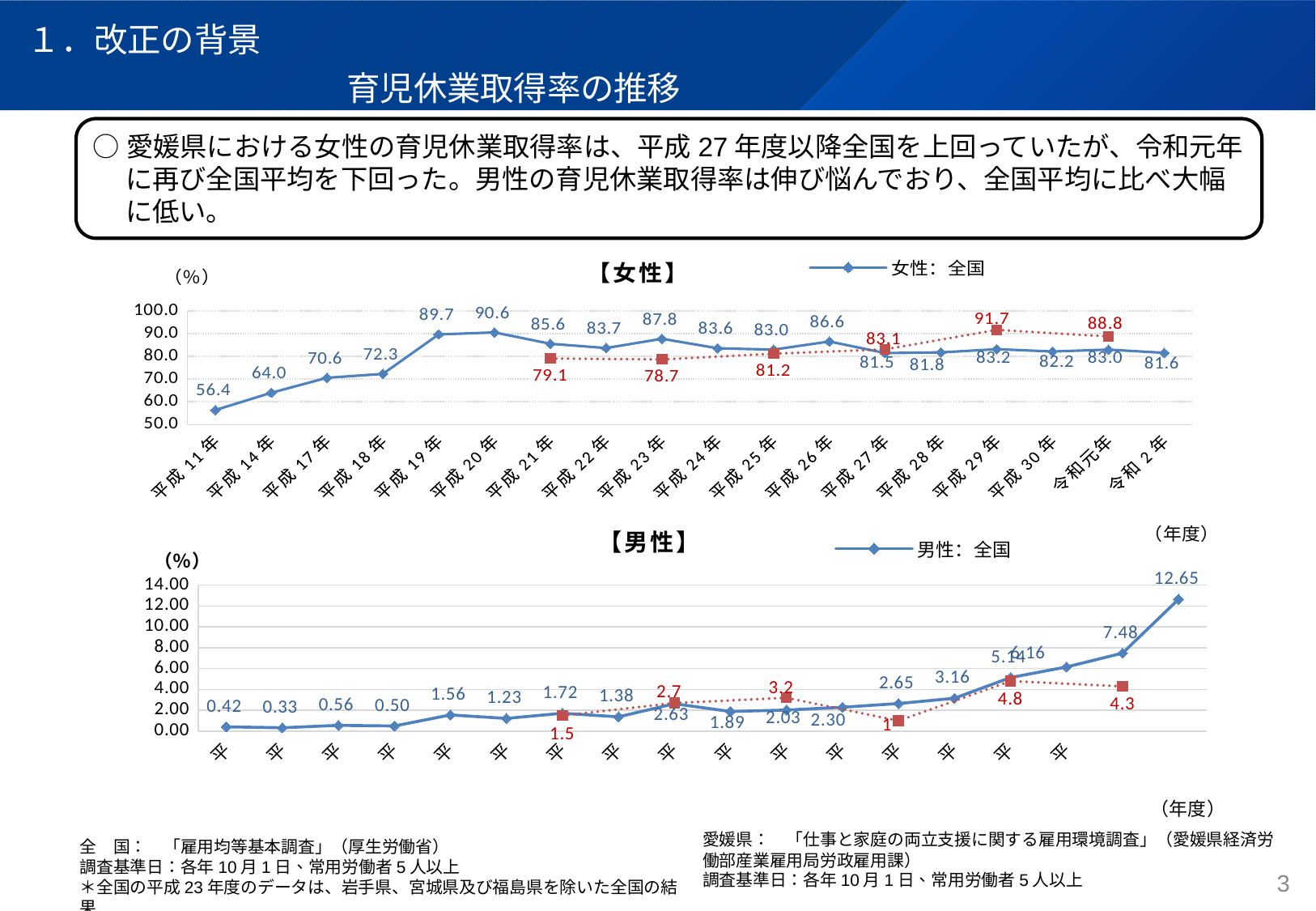

# １．改正の背景 　　　　　　　　　　育児休業取得率の推移
○愛媛県における女性の育児休業取得率は、平成27年度以降全国を上回っていたが、令和元年に再び全国平均を下回った。男性の育児休業取得率は伸び悩んでおり、全国平均に比べ大幅に低い。

### Chart: 【女性】

| Category |  |  |
|---|---|---|
| 平成11年 | 56.4 | None |
| 平成14年 | 64.0 | None |
| 平成17年 | 70.6 | None |
| 平成18年 | 72.3 | None |
| 平成19年 | 89.7 | None |
| 平成20年 | 90.6 | None |
| 平成21年 | 85.6 | 79.1 |
| 平成22年 | 83.7 | None |
| 平成23年 | 87.8 | 78.7 |
| 平成24年 | 83.6 | None |
| 平成25年 | 83.0 | 81.2 |
| 平成26年 | 86.6 | None |
| 平成27年 | 81.5 | 83.1 |
| 平成28年 | 81.8 | None |
| 平成29年 | 83.2 | 91.7 |
| 平成30年 | 82.2 | None |
| 令和元年 | 83.0 | 88.8 |
| 令和2年 | 81.6 | None |

### Chart: 【男性】

| Category |  |  |
|---|---|---|
| 平成11年 | 0.42 | None |
| 平成14年 | 0.33 | None |
| 平成17年 | 0.56 | None |
| 平成18年 | 0.5 | None |
| 平成19年 | 1.56 | None |
| 平成20年 | 1.23 | None |
| 平成21年 | 1.72 | 1.5 |
| 平成22年 | 1.38 | None |
| 平成23年 | 2.63 | 2.7 |
| 平成24年 | 1.89 | None |
| 平成25年 | 2.03 | 3.2 |
| 平成26年 | 2.3 | None |
| 平成27年 | 2.65 | 1.0 |
| 平成28年 | 3.16 | None |
| 平成29年 | 5.14 | 4.8 |
| 平成30年 | 6.16 | None |
| 令和元年 | 7.48 | 4.3 |
| 令和2年 | 12.65 | None |
愛媛県：　「仕事と家庭の両立支援に関する雇用環境調査」（愛媛県経済労働部産業雇用局労政雇用課）
調査基準日：各年10月1日、常用労働者5人以上
全　国：　「雇用均等基本調査」（厚生労働省）
調査基準日：各年10月1日、常用労働者5人以上
＊全国の平成23年度のデータは、岩手県、宮城県及び福島県を除いた全国の結果
3